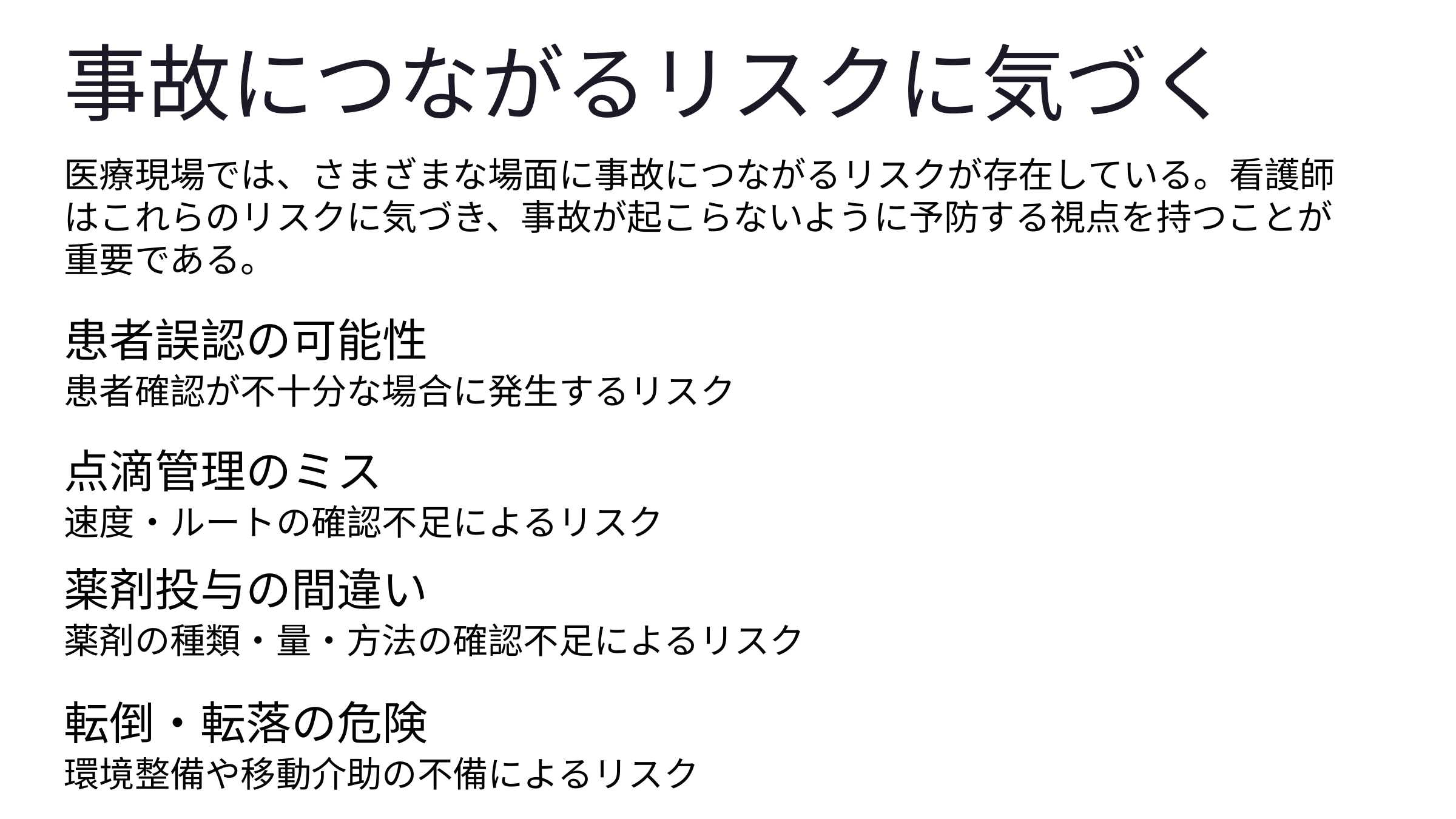

事故につながるリスクに気づく
医療現場では、さまざまな場面に事故につながるリスクが存在している。看護師はこれらのリスクに気づき、事故が起こらないように予防する視点を持つことが重要である。
患者誤認の可能性
患者確認が不十分な場合に発生するリスク
点滴管理のミス
速度・ルートの確認不足によるリスク
薬剤投与の間違い
薬剤の種類・量・方法の確認不足によるリスク
転倒・転落の危険
環境整備や移動介助の不備によるリスク